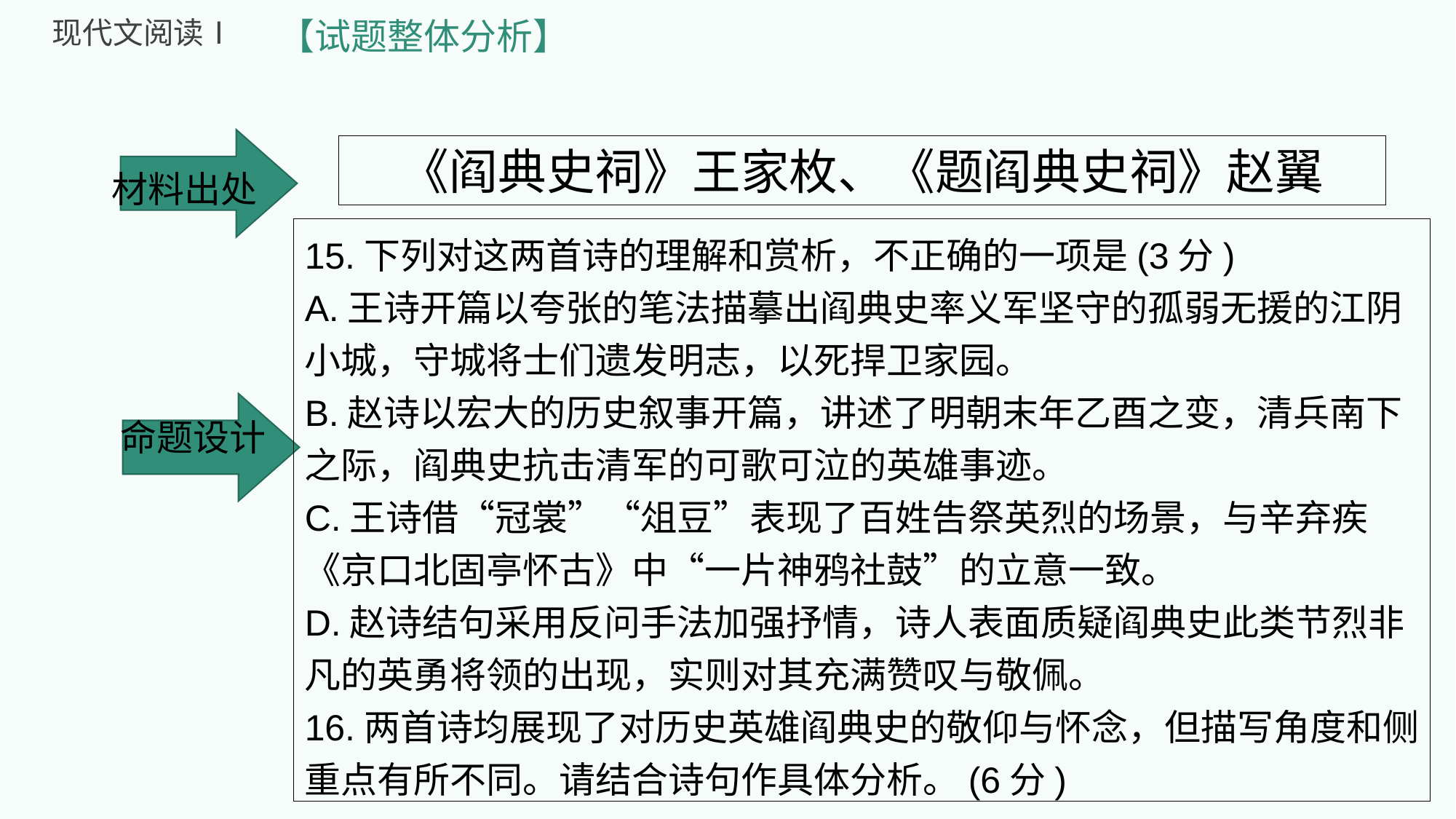

现代文阅读Ⅰ
【试题整体分析】

《阎典史祠》王家枚、《题阎典史祠》赵翼
材料出处
15.下列对这两首诗的理解和赏析，不正确的一项是(3分)
A.王诗开篇以夸张的笔法描摹出阎典史率义军坚守的孤弱无援的江阴小城，守城将士们遗发明志，以死捍卫家园。
B.赵诗以宏大的历史叙事开篇，讲述了明朝末年乙酉之变，清兵南下之际，阎典史抗击清军的可歌可泣的英雄事迹。
C.王诗借“冠裳”“俎豆”表现了百姓告祭英烈的场景，与辛弃疾《京口北固亭怀古》中“一片神鸦社鼓”的立意一致。
D.赵诗结句采用反问手法加强抒情，诗人表面质疑阎典史此类节烈非凡的英勇将领的出现，实则对其充满赞叹与敬佩。
16.两首诗均展现了对历史英雄阎典史的敬仰与怀念，但描写角度和侧重点有所不同。请结合诗句作具体分析。(6分)

命题设计